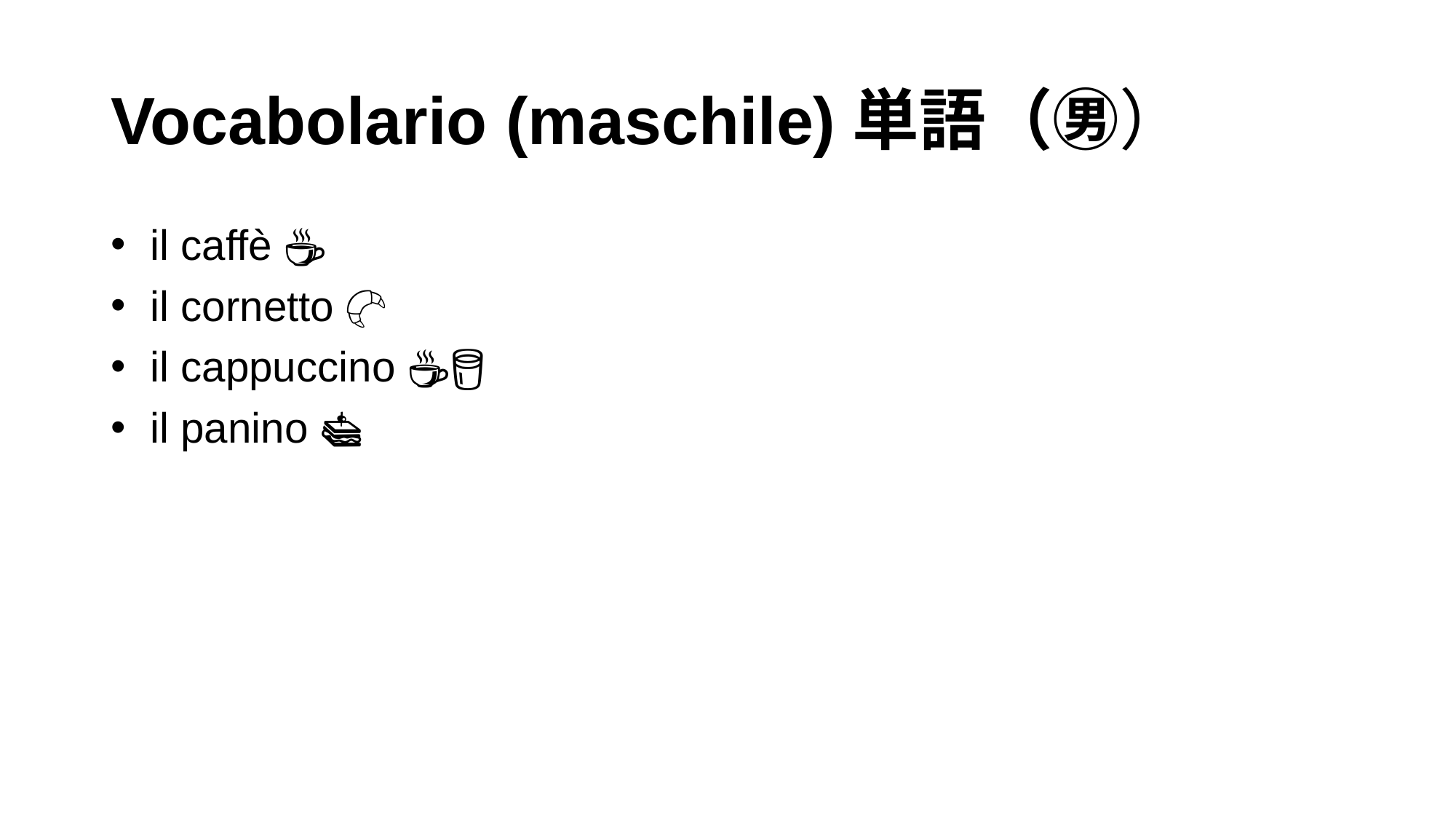

# Vocabolario (maschile)単語（㊚）
 il caffè ☕
 il cornetto 🥐
 il cappuccino ☕🥛
 il panino 🥪